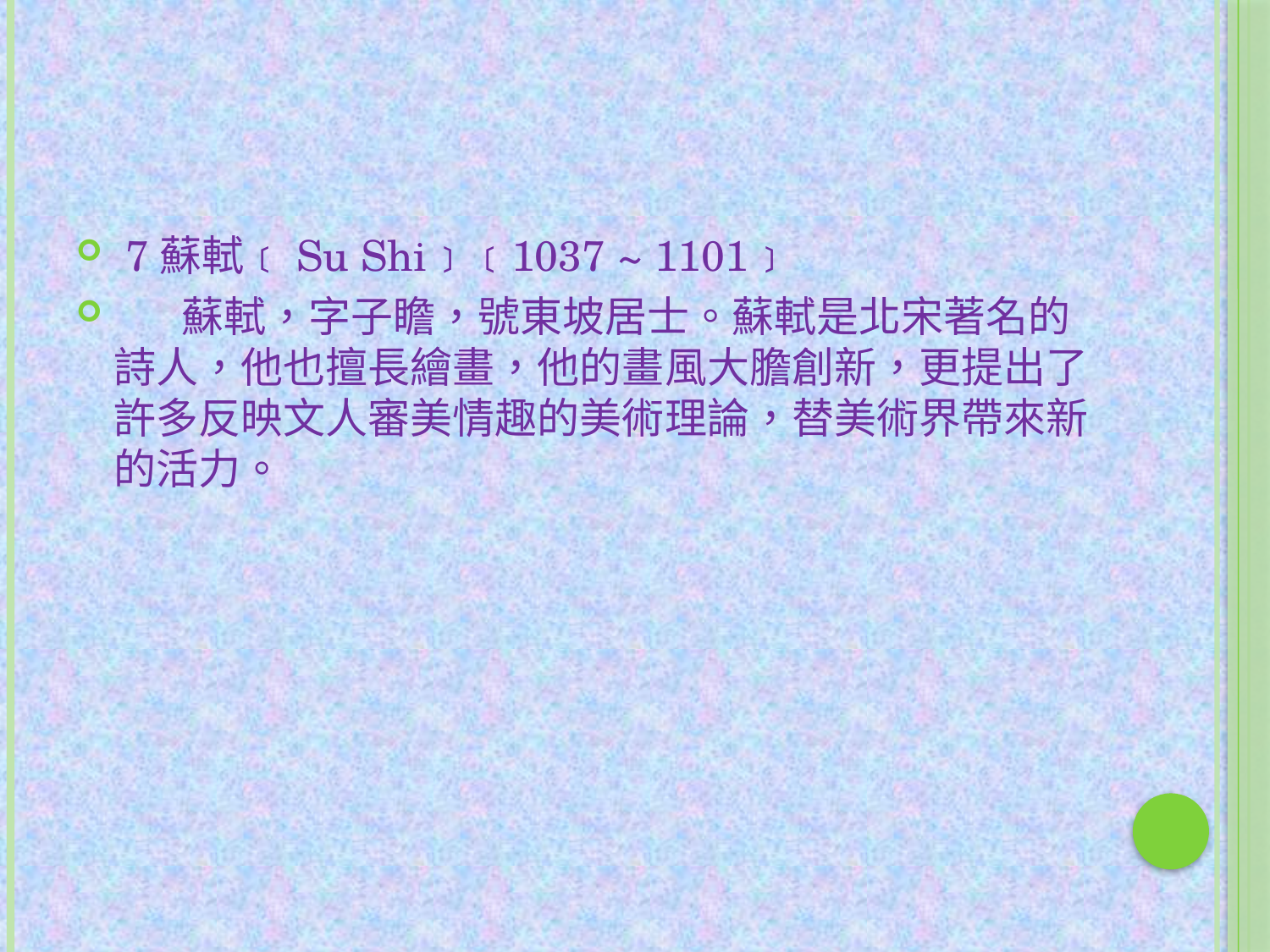

#
 7蘇軾﹝Su Shi﹞﹝1037 ~ 1101﹞
      蘇軾，字子瞻，號東坡居士。蘇軾是北宋著名的詩人，他也擅長繪畫，他的畫風大膽創新，更提出了許多反映文人審美情趣的美術理論，替美術界帶來新的活力。